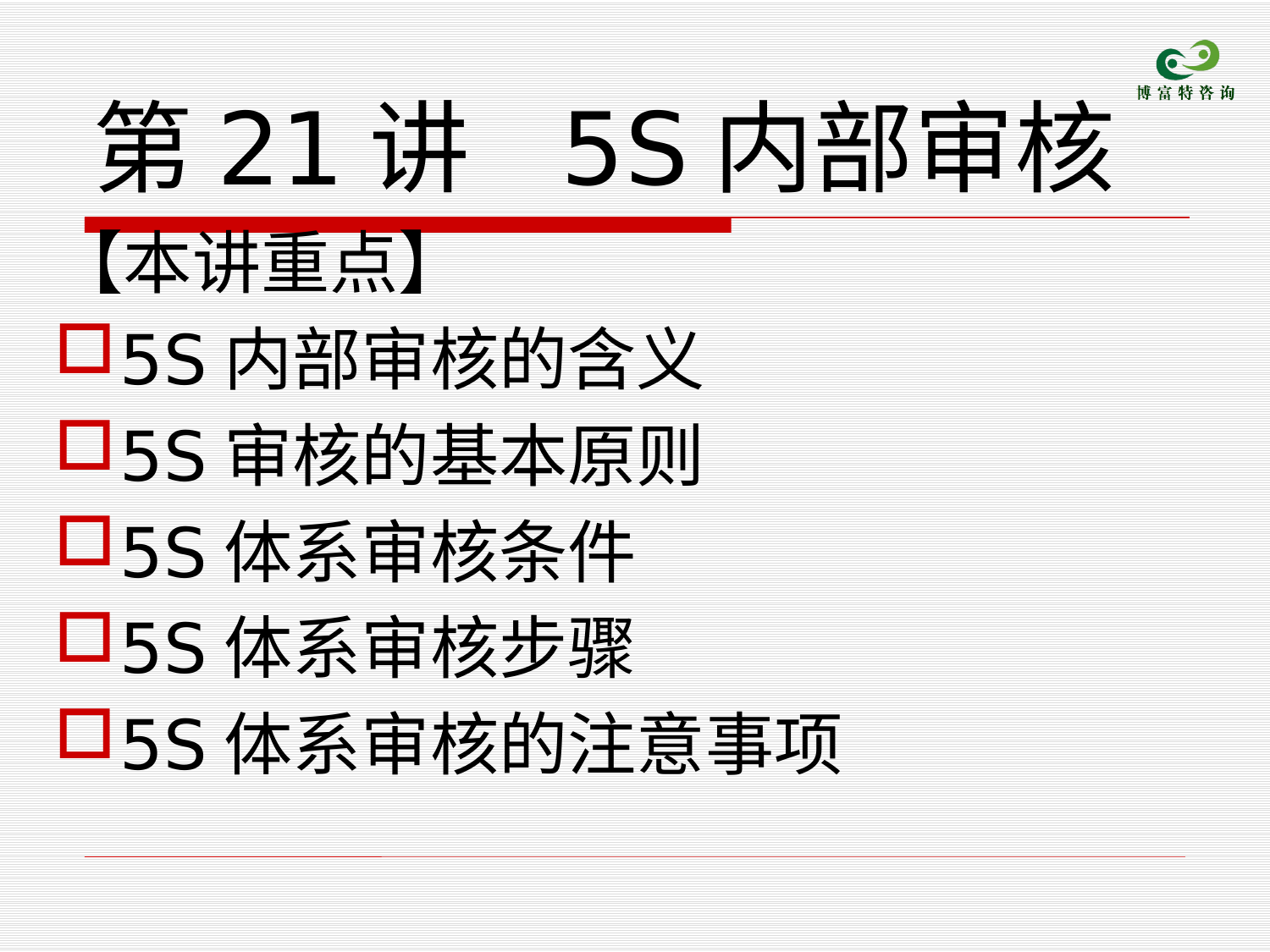

# 第21讲   5S内部审核

【本讲重点】
5S内部审核的含义
5S审核的基本原则
5S体系审核条件
5S体系审核步骤
5S体系审核的注意事项
767